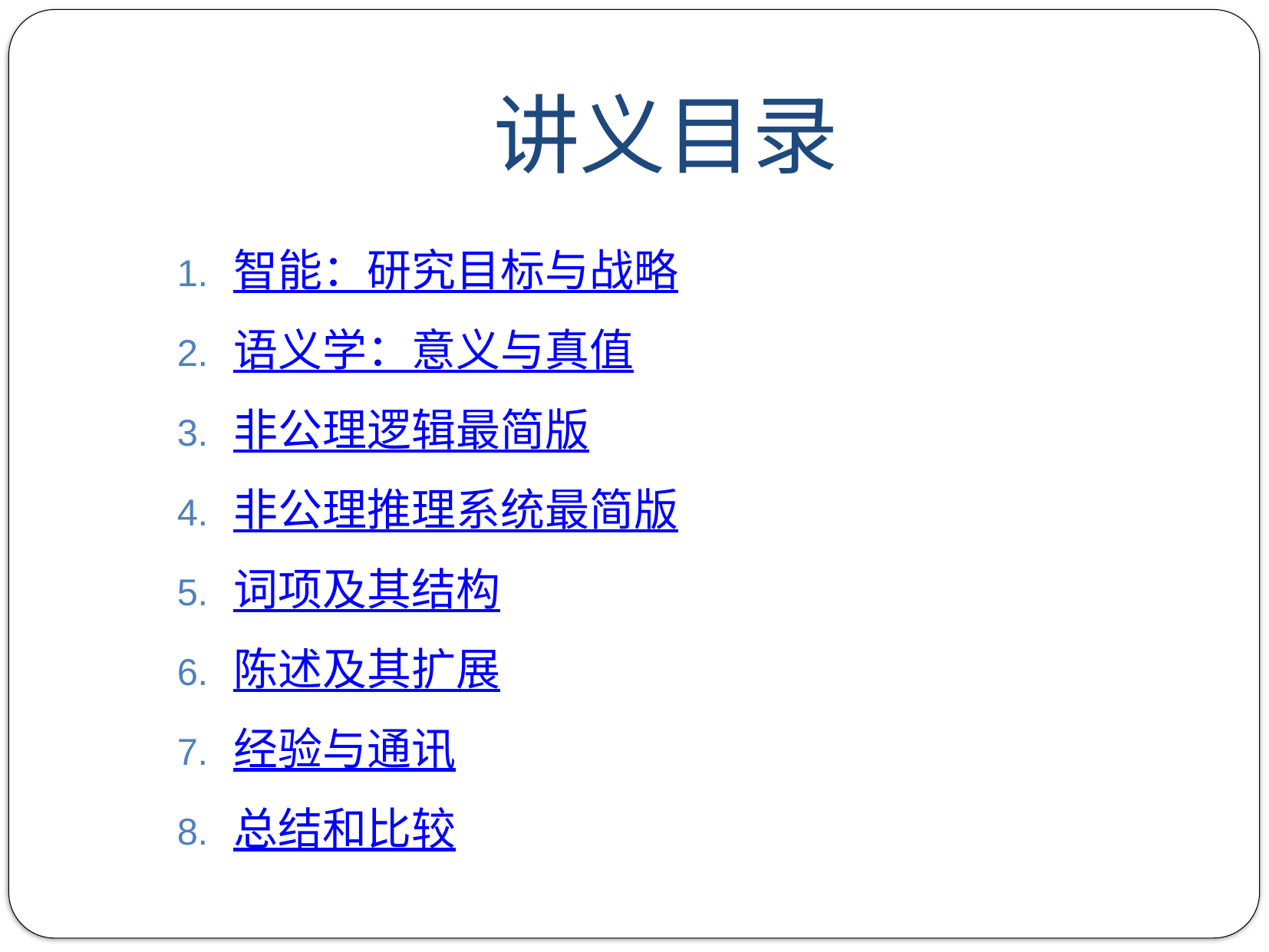

# 讲义目录
智能：研究目标与战略
语义学：意义与真值
非公理逻辑最简版
非公理推理系统最简版
词项及其结构
陈述及其扩展
经验与通讯
总结和比较